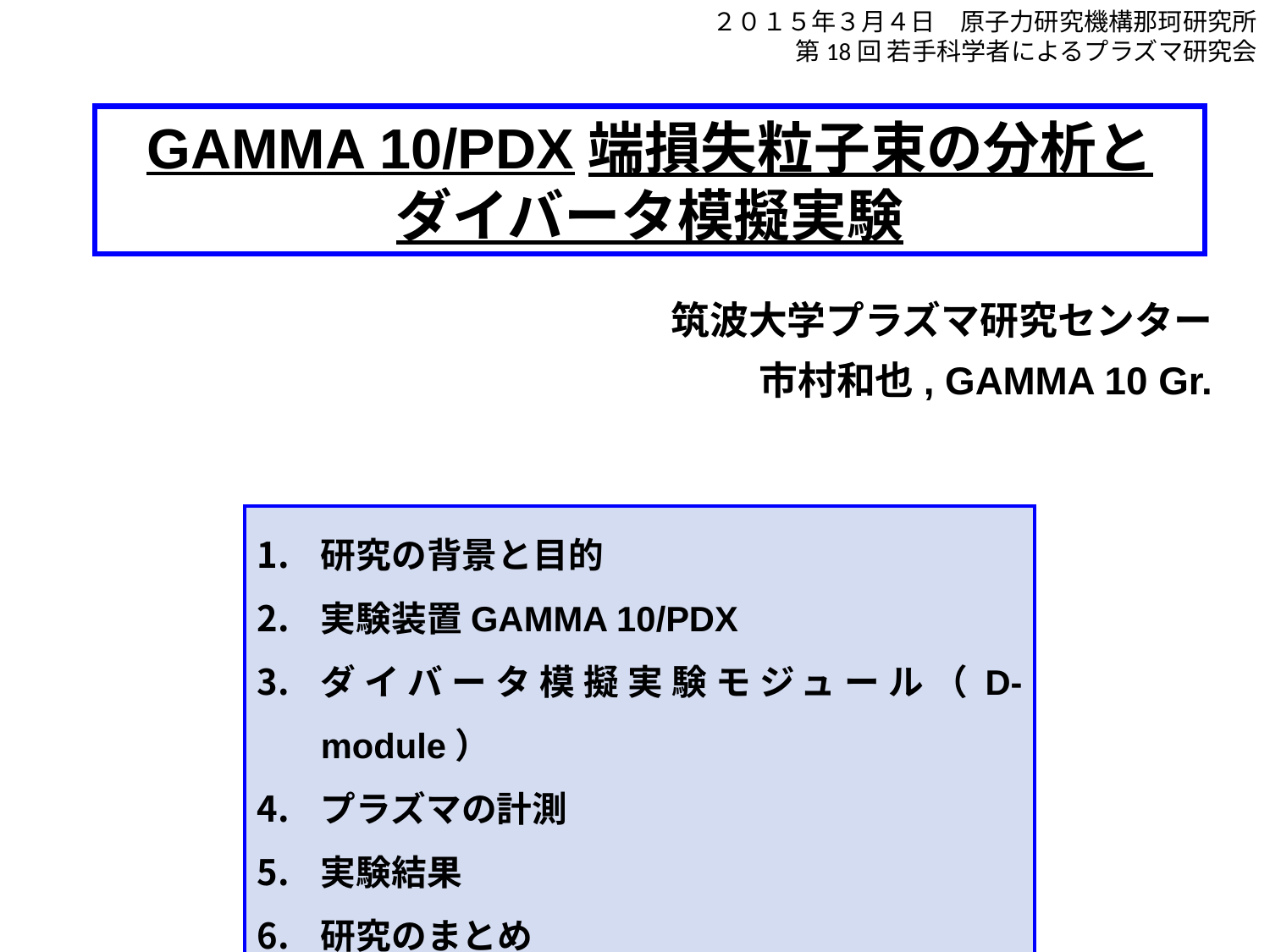

２０１５年３月４日　原子力研究機構那珂研究所
第18回 若手科学者によるプラズマ研究会
GAMMA 10/PDX端損失粒子束の分析と
ダイバータ模擬実験
筑波大学プラズマ研究センター
市村和也, GAMMA 10 Gr.
研究の背景と目的
実験装置GAMMA 10/PDX
ダイバータ模擬実験モジュール（D-module）
プラズマの計測
実験結果
研究のまとめ